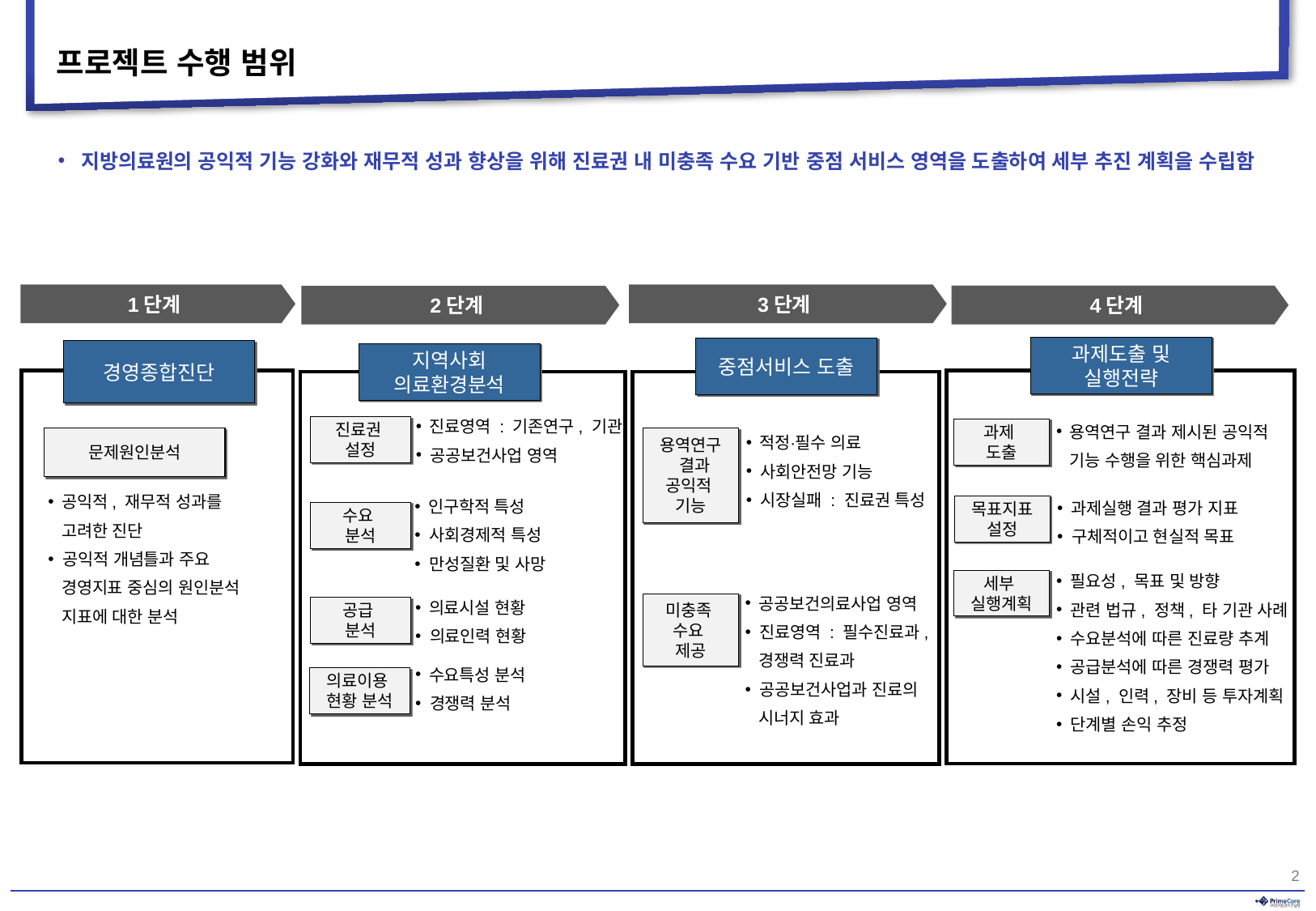

# 프로젝트 수행 범위
지방의료원의 공익적 기능 강화와 재무적 성과 향상을 위해 진료권 내 미충족 수요 기반 중점 서비스 영역을 도출하여 세부 추진 계획을 수립함

1단계
3단계
4단계
2단계
과제도출 및
실행전략
중점서비스 도출
경영종합진단
지역사회 의료환경분석

 진료영역 : 기존연구, 기관
 공공보건사업 영역
 용역연구 결과 제시된 공익적
  기능 수행을 위한 핵심과제
진료권
설정
과제
도출
 적정∙필수 의료
 사회안전망 기능
 시장실패 : 진료권 특성
문제원인분석
용역연구
 결과
공익적
기능
 공익적, 재무적 성과를
  고려한 진단
 공익적 개념틀과 주요
  경영지표 중심의 원인분석
  지표에 대한 분석

 인구학적 특성
 사회경제적 특성
 만성질환 및 사망
 과제실행 결과 평가 지표
 구체적이고 현실적 목표
목표지표
설정
수요
분석
 필요성, 목표 및 방향
 관련 법규, 정책, 타 기관 사례
 수요분석에 따른 진료량 추계
 공급분석에 따른 경쟁력 평가
 시설, 인력, 장비 등 투자계획
 단계별 손익 추정
세부
실행계획
 공공보건의료사업 영역
 진료영역 : 필수진료과,
  경쟁력 진료과
 공공보건사업과 진료의
  시너지 효과
 의료시설 현황
 의료인력 현황
미충족
수요
제공
공급
분석
 수요특성 분석
 경쟁력 분석
의료이용
현황 분석